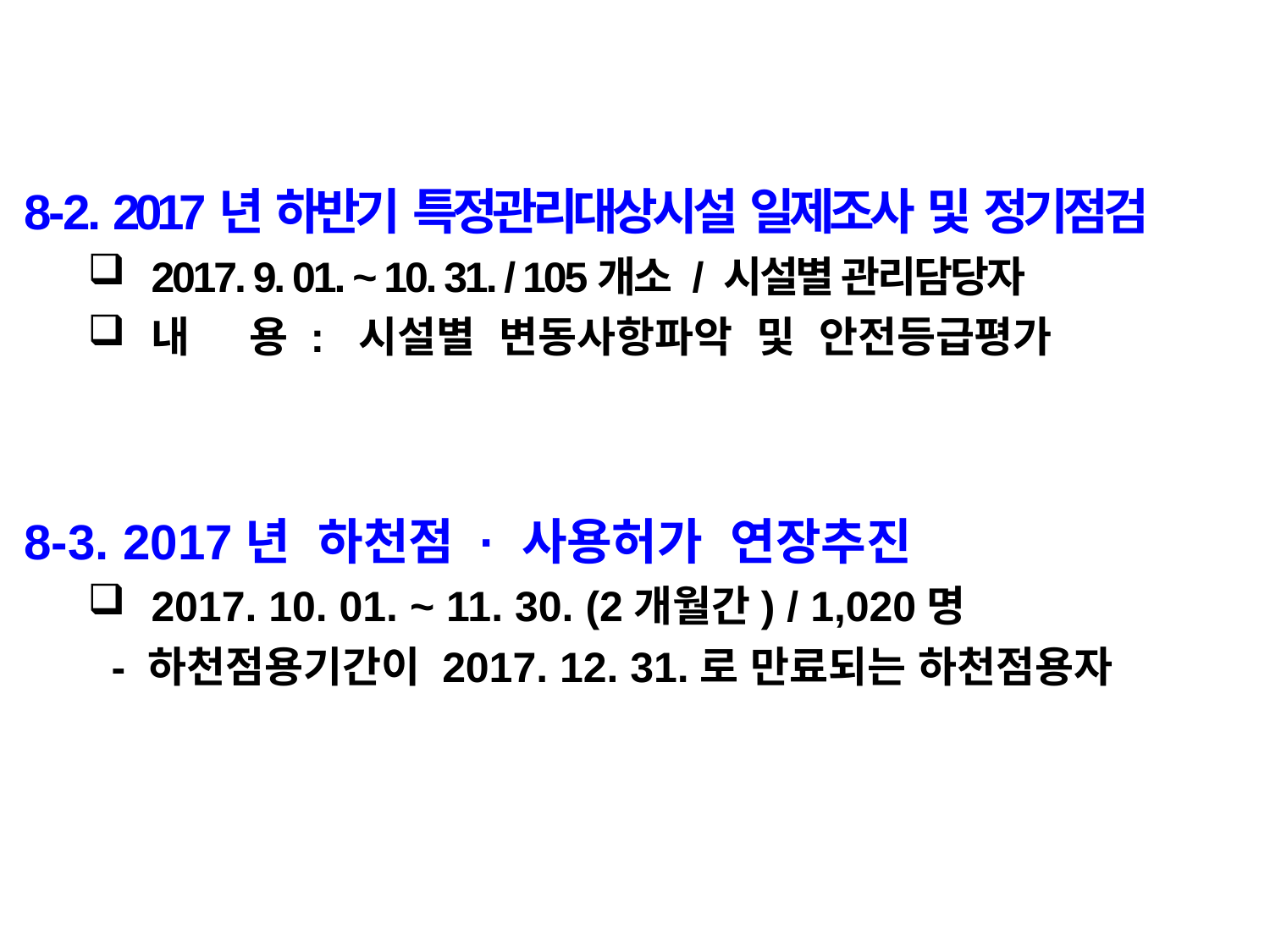

8-2. 2017년  하반기  특정관리대상시설  일제조사  및  정기점검
2017. 9. 01. ~ 10. 31. / 105개소 / 시설별 관리담당자
내     용 :  시설별  변동사항파악  및  안전등급평가
8-3. 2017년  하천점 · 사용허가  연장추진
2017. 10. 01. ~ 11. 30. (2개월간) / 1,020명
  - 하천점용기간이 2017. 12. 31.로 만료되는 하천점용자